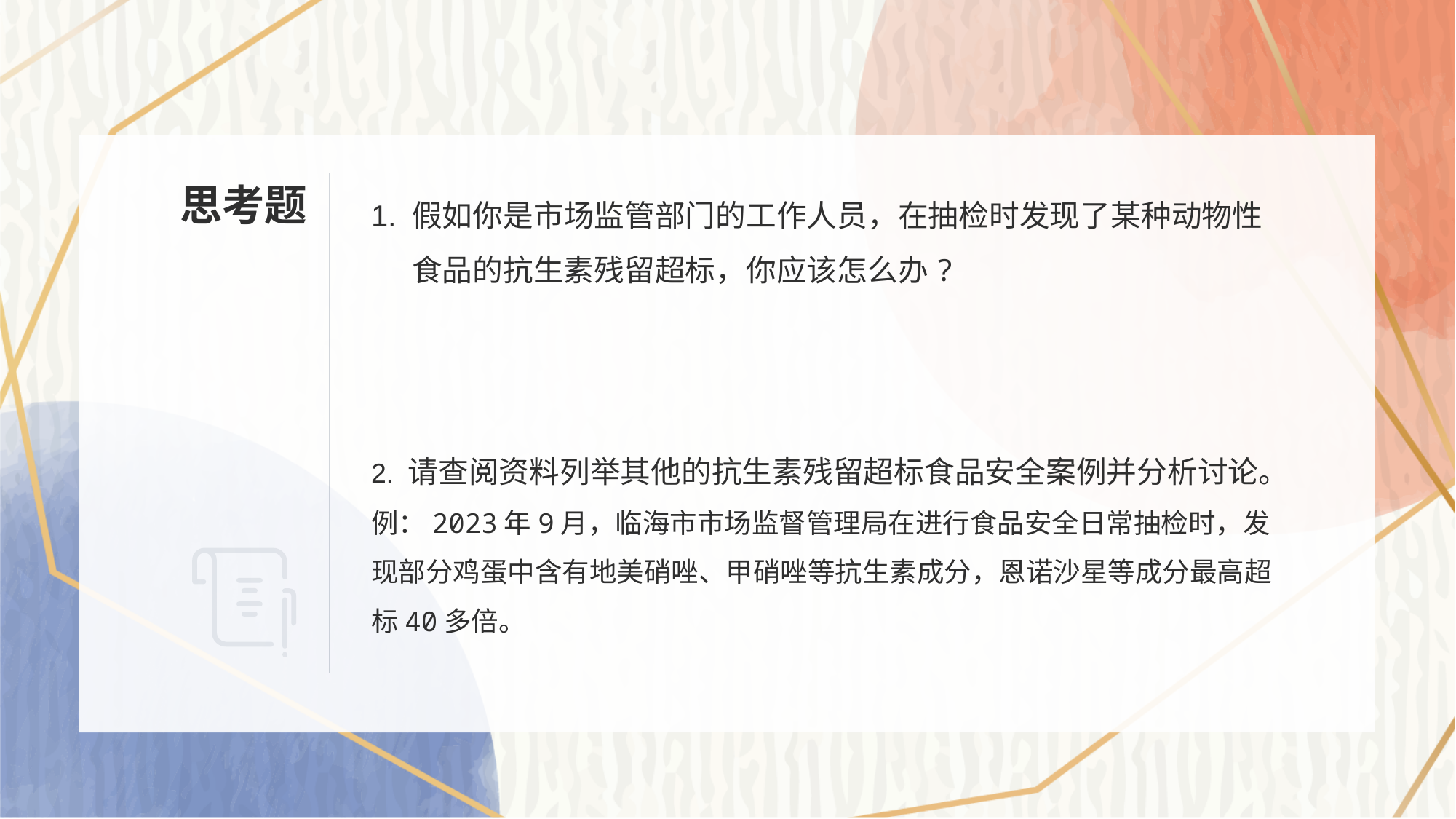

# 思考题
假如你是市场监管部门的工作人员，在抽检时发现了某种动物性食品的抗生素残留超标，你应该怎么办?

2. 请查阅资料列举其他的抗生素残留超标食品安全案例并分析讨论。
例：2023年9月，临海市市场监督管理局在进行食品安全日常抽检时，发现部分鸡蛋中含有地美硝唑、甲硝唑等抗生素成分，恩诺沙星等成分最高超标40多倍。